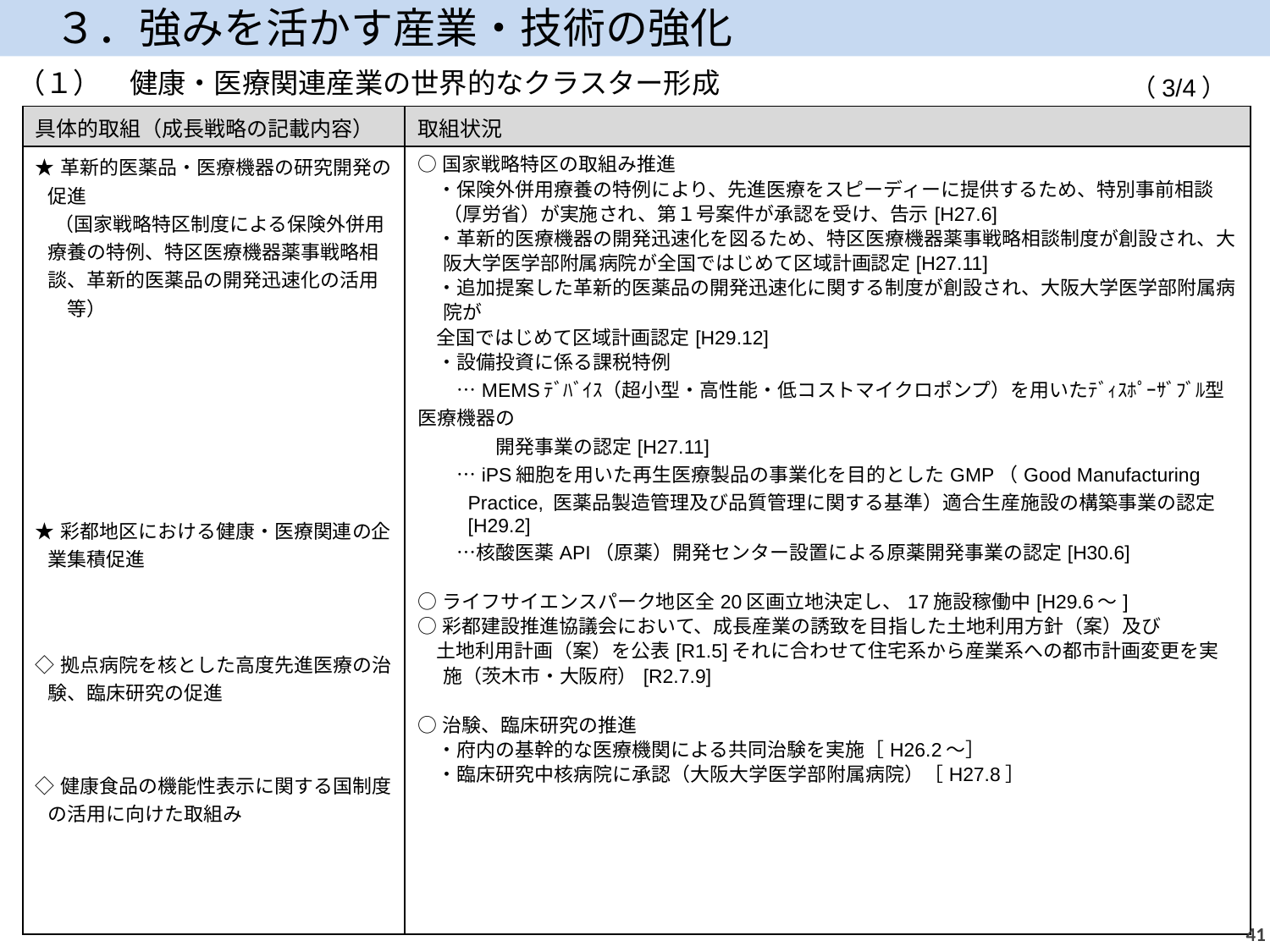

３．強みを活かす産業・技術の強化
（１）　健康・医療関連産業の世界的なクラスター形成
（3/4）
| 具体的取組（成長戦略の記載内容） | 取組状況 |
| --- | --- |
| ★革新的医薬品・医療機器の研究開発の促進 　（国家戦略特区制度による保険外併用療養の特例、特区医療機器薬事戦略相談、革新的医薬品の開発迅速化の活用　等） ★彩都地区における健康・医療関連の企業集積促進 　 ◇拠点病院を核とした高度先進医療の治験、臨床研究の促進 ◇健康食品の機能性表示に関する国制度の活用に向けた取組み | ○国家戦略特区の取組み推進 　・保険外併用療養の特例により、先進医療をスピーディーに提供するため、特別事前相談（厚労省）が実施され、第１号案件が承認を受け、告示[H27.6] 　・革新的医療機器の開発迅速化を図るため、特区医療機器薬事戦略相談制度が創設され、大阪大学医学部附属病院が全国ではじめて区域計画認定[H27.11] 　・追加提案した革新的医薬品の開発迅速化に関する制度が創設され、大阪大学医学部附属病院が 全国ではじめて区域計画認定[H29.12]　 　・設備投資に係る課税特例 　　…MEMSﾃﾞﾊﾞｲｽ（超小型・高性能・低コストマイクロポンプ）を用いたﾃﾞｨｽﾎﾟｰｻﾞﾌﾞﾙ型医療機器の 　　　　開発事業の認定[H27.11] 　　…iPS細胞を用いた再生医療製品の事業化を目的としたGMP（Good Manufacturing Practice, 医薬品製造管理及び品質管理に関する基準）適合生産施設の構築事業の認定[H29.2] 　　…核酸医薬API（原薬）開発センター設置による原薬開発事業の認定[H30.6] ○ライフサイエンスパーク地区全20区画立地決定し、17施設稼働中[H29.6～] ○彩都建設推進協議会において、成長産業の誘致を目指した土地利用方針（案）及び 土地利用計画（案）を公表[R1.5]それに合わせて住宅系から産業系への都市計画変更を実施（茨木市・大阪府）[R2.7.9] ○治験、臨床研究の推進 　・府内の基幹的な医療機関による共同治験を実施［H26.2～］ 　・臨床研究中核病院に承認（大阪大学医学部附属病院）［H27.8］ |
41